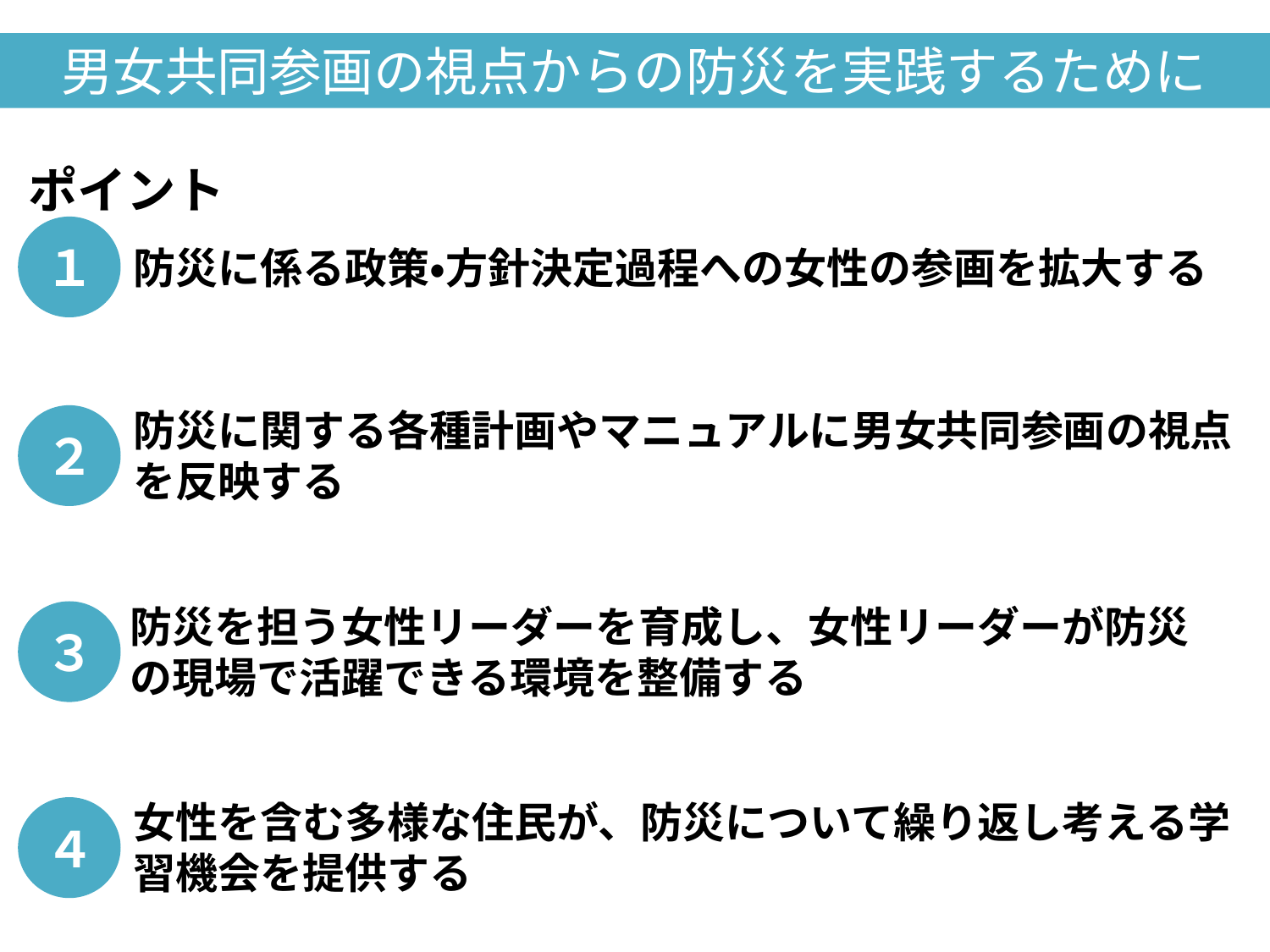

男女共同参画の視点からの防災を実践するために
ポイント
１
防災に係る政策・方針決定過程への女性の参画を拡大する
防災に関する各種計画やマニュアルに男女共同参画の視点を反映する
２
防災を担う女性リーダーを育成し、女性リーダーが防災の現場で活躍できる環境を整備する
３
女性を含む多様な住民が、防災について繰り返し考える学習機会を提供する
４